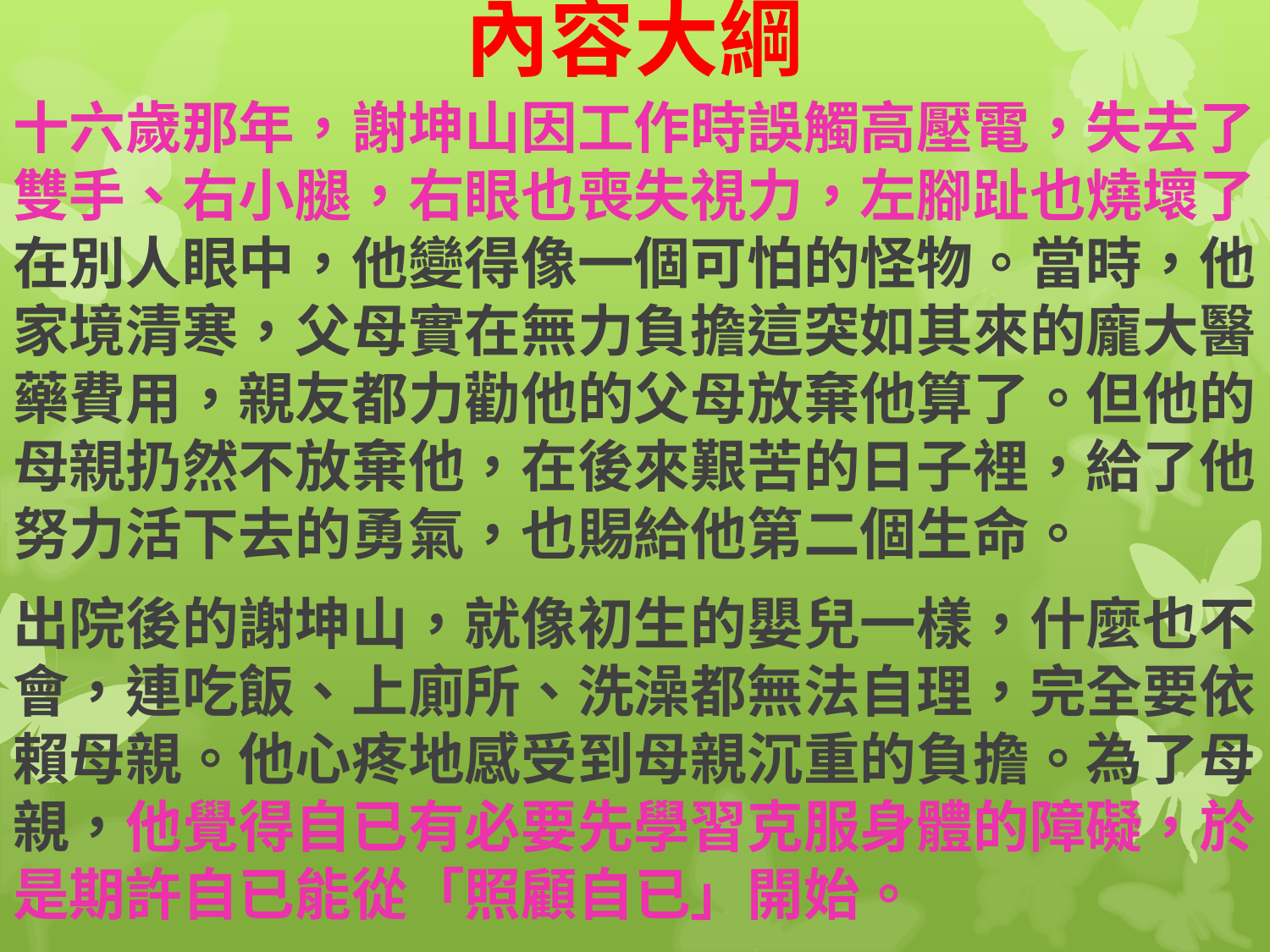

# 內容大綱
十六歲那年，謝坤山因工作時誤觸高壓電，失去了雙手、右小腿，右眼也喪失視力，左腳趾也燒壞了。在別人眼中，他變得像一個可怕的怪物。當時，他家境清寒，父母實在無力負擔這突如其來的龐大醫藥費用，親友都力勸他的父母放棄他算了。但他的母親扔然不放棄他，在後來艱苦的日子裡，給了他努力活下去的勇氣，也賜給他第二個生命。
出院後的謝坤山，就像初生的嬰兒一樣，什麼也不會，連吃飯、上廁所、洗澡都無法自理，完全要依賴母親。他心疼地感受到母親沉重的負擔。為了母親，他覺得自已有必要先學習克服身體的障礙，於是期許自已能從「照顧自已」開始。